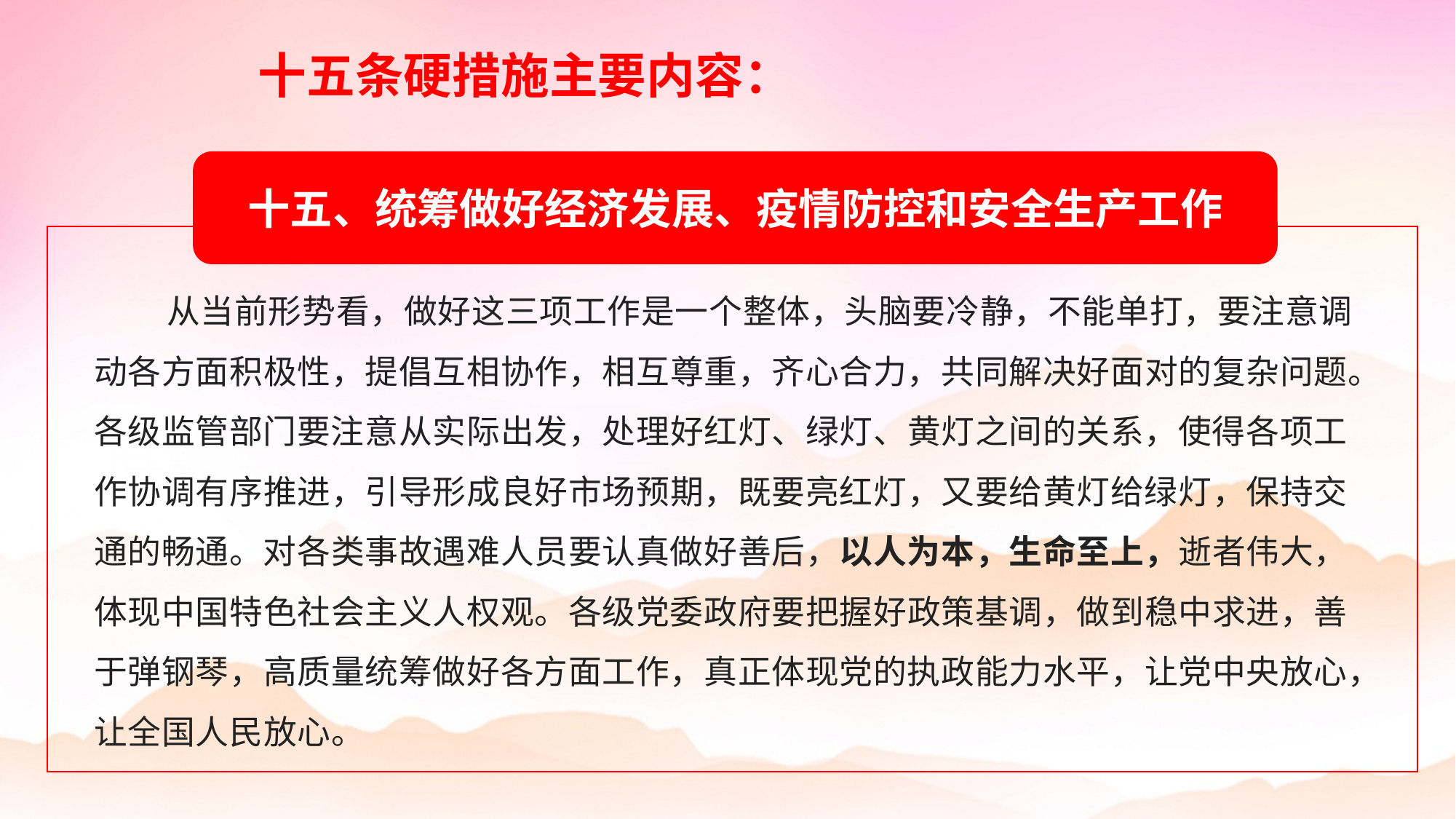

十五条硬措施主要内容：
十五、统筹做好经济发展、疫情防控和安全生产工作

  从当前形势看，做好这三项工作是一个整体，头脑要冷静，不能单打，要注意调动各方面积极性，提倡互相协作，相互尊重，齐心合力，共同解决好面对的复杂问题。各级监管部门要注意从实际出发，处理好红灯、绿灯、黄灯之间的关系，使得各项工作协调有序推进，引导形成良好市场预期，既要亮红灯，又要给黄灯给绿灯，保持交通的畅通。对各类事故遇难人员要认真做好善后，以人为本，生命至上，逝者伟大，体现中国特色社会主义人权观。各级党委政府要把握好政策基调，做到稳中求进，善于弹钢琴，高质量统筹做好各方面工作，真正体现党的执政能力水平，让党中央放心，让全国人民放心。